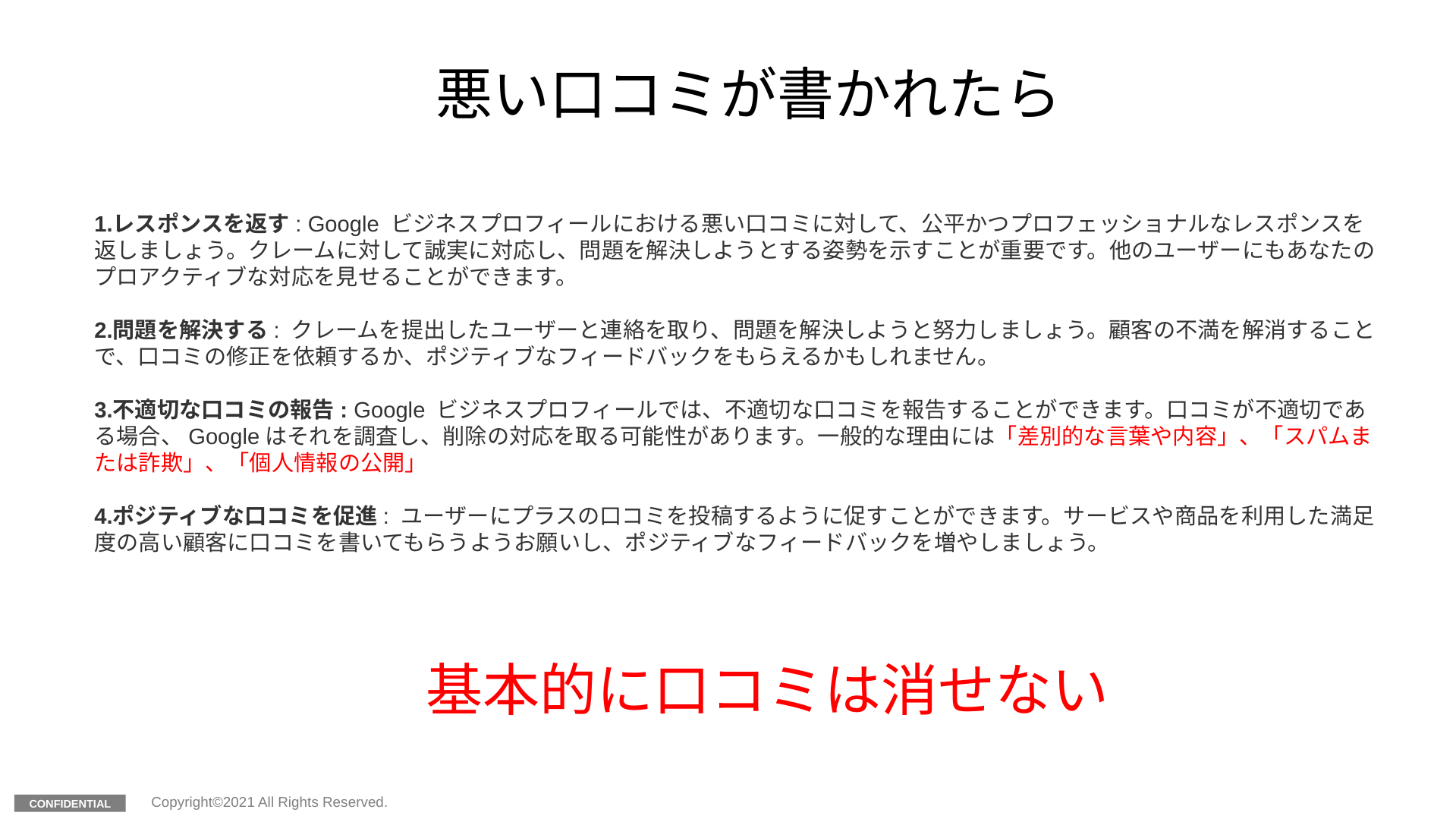

悪い口コミが書かれたら

レスポンスを返す: Google ビジネスプロフィールにおける悪い口コミに対して、公平かつプロフェッショナルなレスポンスを返しましょう。クレームに対して誠実に対応し、問題を解決しようとする姿勢を示すことが重要です。他のユーザーにもあなたのプロアクティブな対応を見せることができます。

問題を解決する: クレームを提出したユーザーと連絡を取り、問題を解決しようと努力しましょう。顧客の不満を解消することで、口コミの修正を依頼するか、ポジティブなフィードバックをもらえるかもしれません。

不適切な口コミの報告: Google ビジネスプロフィールでは、不適切な口コミを報告することができます。口コミが不適切である場合、Googleはそれを調査し、削除の対応を取る可能性があります。一般的な理由には「差別的な言葉や内容」、「スパムまたは詐欺」、「個人情報の公開」

ポジティブな口コミを促進: ユーザーにプラスの口コミを投稿するように促すことができます。サービスや商品を利用した満足度の高い顧客に口コミを書いてもらうようお願いし、ポジティブなフィードバックを増やしましょう。
基本的に口コミは消せない